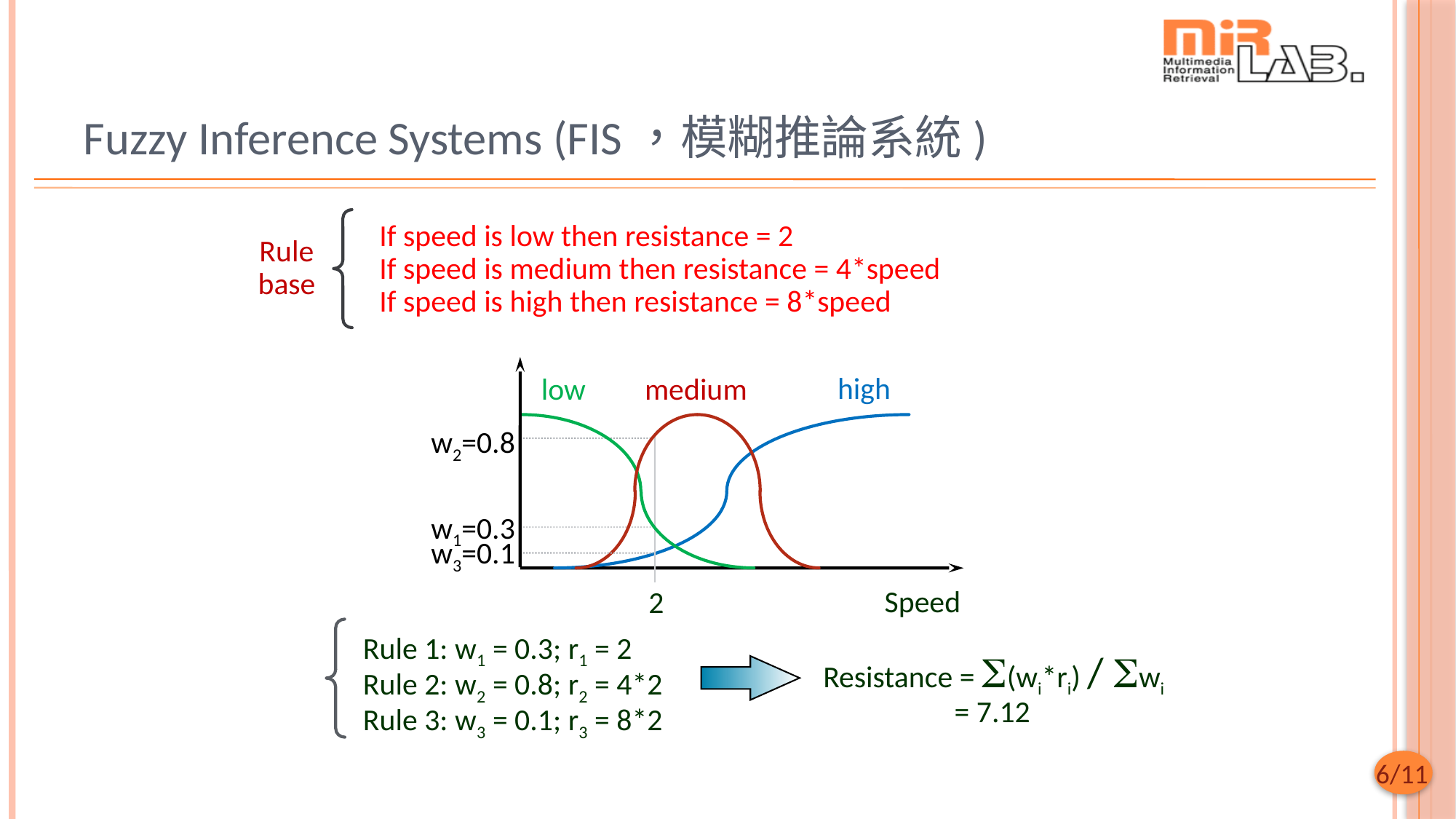

# Fuzzy Inference Systems (FIS，模糊推論系統)

If speed is low then resistance = 2
If speed is medium then resistance = 4*speed
If speed is high then resistance = 8*speed
Rule
base

MFs
high
low
medium

w2=0.8

w1=0.3

w3=0.1

Speed
2

Rule 1: w1 = 0.3; r1 = 2
Rule 2: w2 = 0.8; r2 = 4*2
Rule 3: w3 = 0.1; r3 = 8*2
Resistance = Σ(wi*ri) / Σwi
                   = 7.12